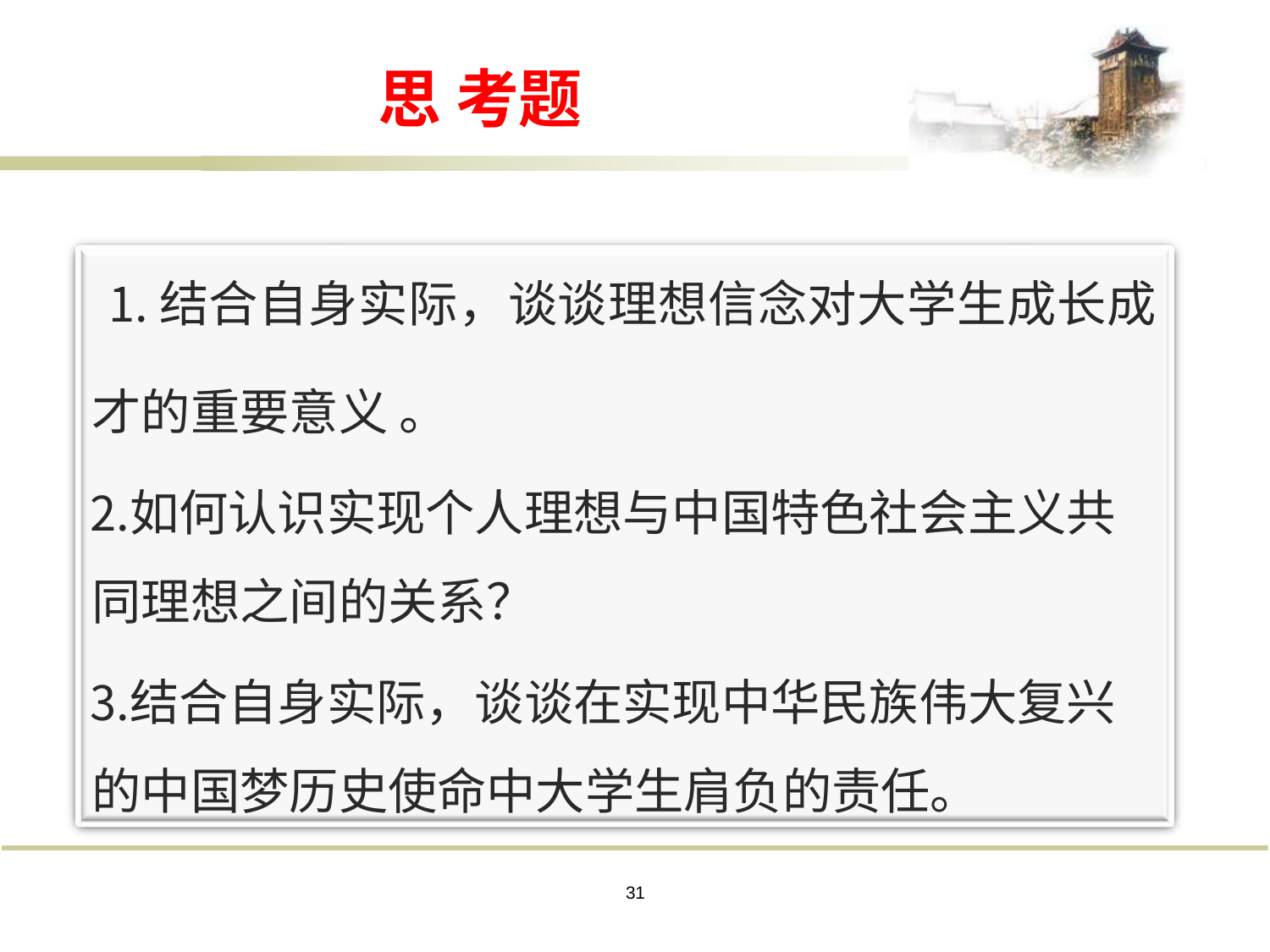

# 思 考题

结合自身实际，谈谈理想信念对大学生成长成

才的重要意义 。
如何认识实现个人理想与中国特色社会主义共 同理想之间的关系？
结合自身实际，谈谈在实现中华民族伟大复兴 的中国梦历史使命中大学生肩负的责任。

31